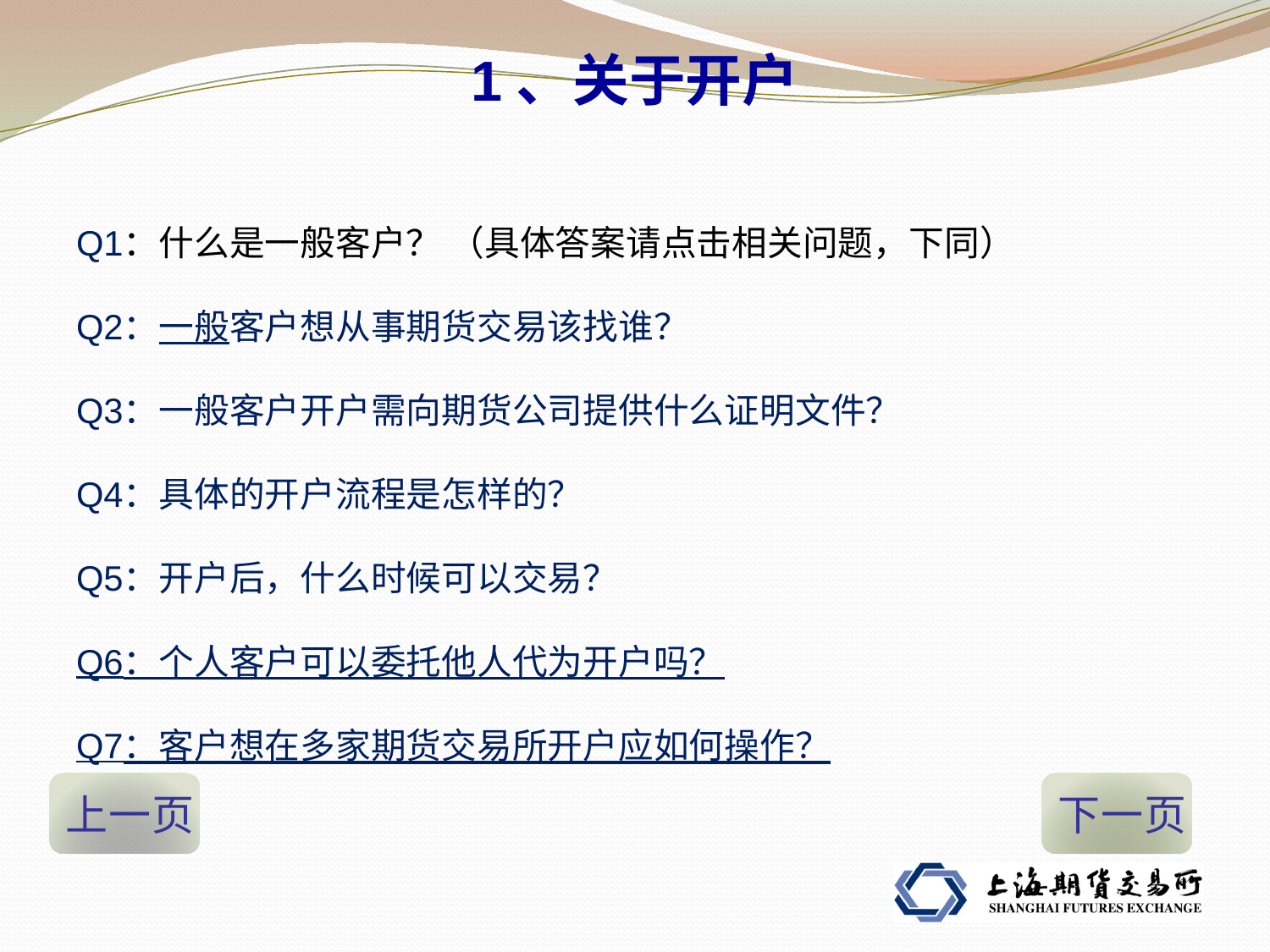

# 1、关于开户
Q1：什么是一般客户？ （具体答案请点击相关问题，下同）
Q2：一般客户想从事期货交易该找谁？
Q3：一般客户开户需向期货公司提供什么证明文件？
Q4：具体的开户流程是怎样的？
Q5：开户后，什么时候可以交易？
Q6：个人客户可以委托他人代为开户吗？
Q7：客户想在多家期货交易所开户应如何操作？

上一页
下一页